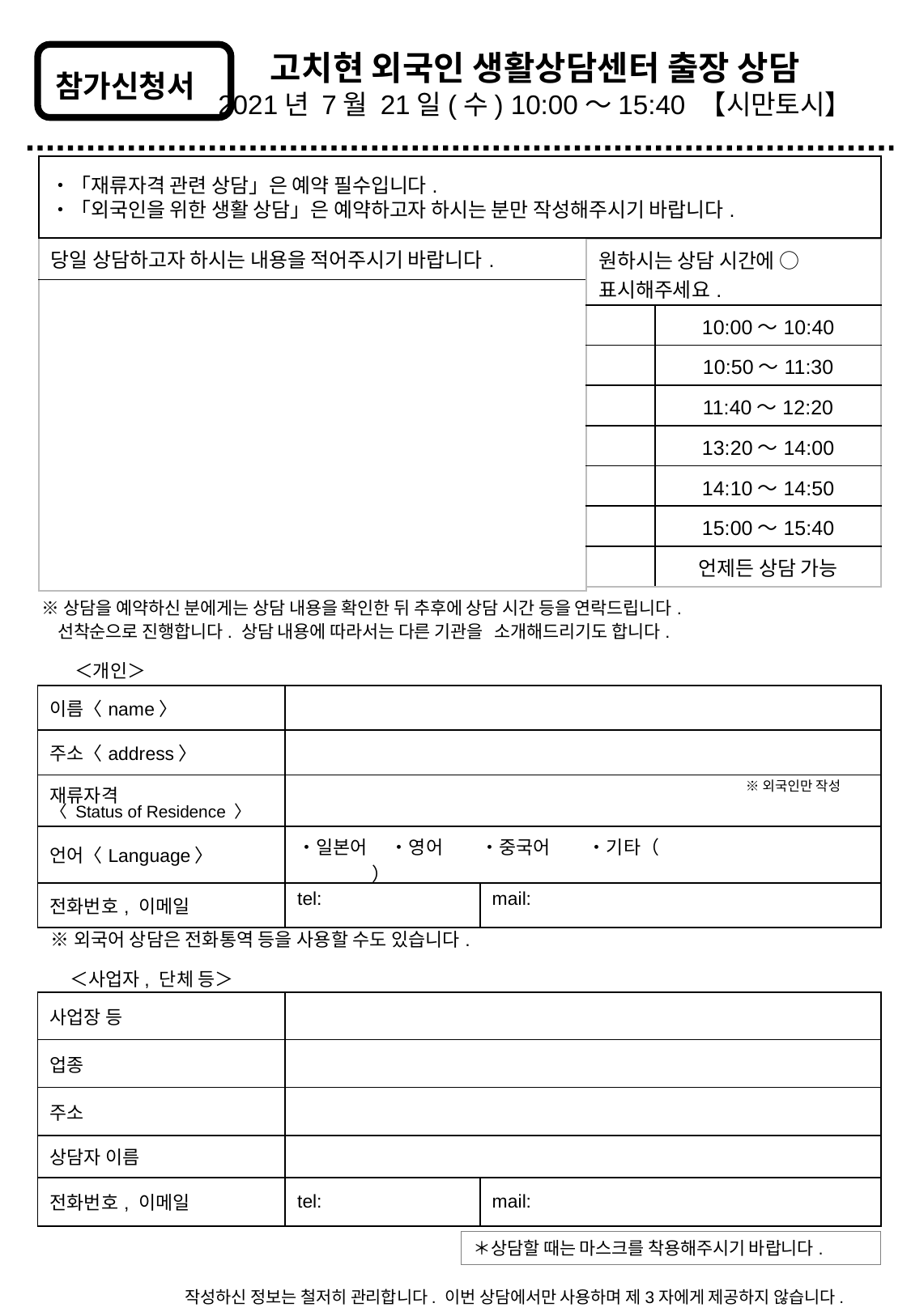

고치현 외국인 생활상담센터 출장 상담
2021년 7월 21일(수) 10:00～15:40 【시만토시】

참가신청서

・「재류자격 관련 상담」은 예약 필수입니다.
・「외국인을 위한 생활 상담」은 예약하고자 하시는 분만 작성해주시기 바랍니다.
| 당일 상담하고자 하시는 내용을 적어주시기 바랍니다. |
| --- |
|  |
| 원하시는 상담 시간에 ○표시해주세요. |  |
| --- | --- |
|  | 10:00～10:40 |
|  | 10:50～11:30 |
|  | 11:40～12:20 |
|  | 13:20～14:00 |
|  | 14:10～14:50 |
|  | 15:00～15:40 |
|  | 언제든 상담 가능 |
※상담을 예약하신 분에게는 상담 내용을 확인한 뒤 추후에 상담 시간 등을 연락드립니다.
   선착순으로 진행합니다. 상담 내용에 따라서는 다른 기관을   소개해드리기도 합니다.
＜개인＞
| 이름〈name〉 |  |  |
| --- | --- | --- |
| 주소〈address〉 |  |  |
| 재류자격 |  |  |
| 언어〈Language〉 | ・일본어 　・영어　　・중국어　　・기타（　　　　　　　　　　　　　　　） |  |
| 전화번호, 이메일 | tel: | mail: |
※외국인만 작성
〈 Status of Residence 〉
※외국어 상담은 전화통역 등을 사용할 수도 있습니다.
＜사업자, 단체 등＞
| 사업장 등 |  |  |
| --- | --- | --- |
| 업종 |  |  |
| 주소 |  |  |
| 상담자 이름 |  |  |
| 전화번호, 이메일 | tel: | mail: |
＊상담할 때는 마스크를 착용해주시기 바랍니다.
작성하신 정보는 철저히 관리합니다. 이번 상담에서만 사용하며 제3자에게 제공하지 않습니다.